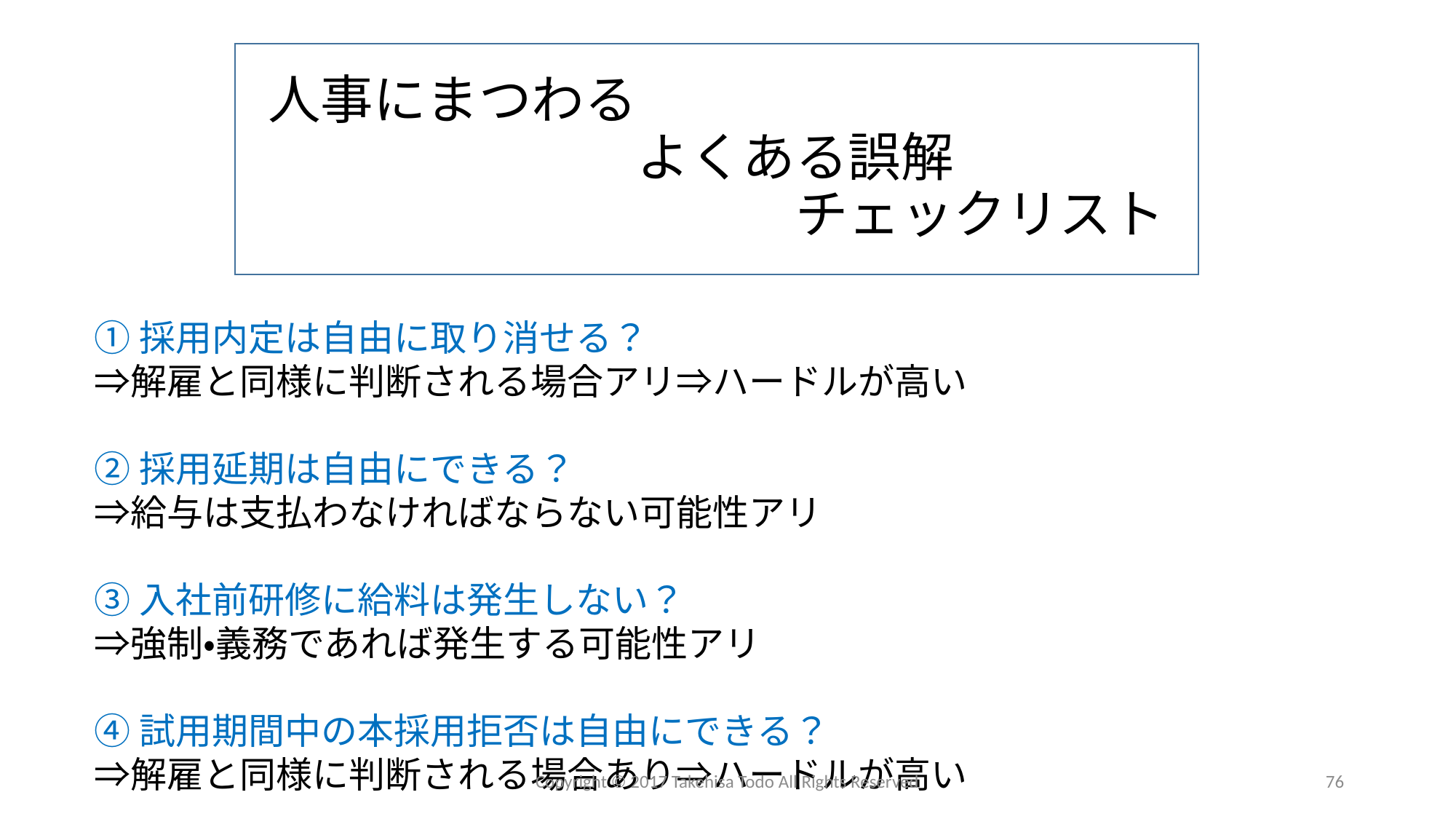

# 人事にまつわる 　　　　　　　よくある誤解 　　　　　　　　　　チェックリスト
①採用内定は自由に取り消せる？
⇒解雇と同様に判断される場合アリ⇒ハードルが高い
②採用延期は自由にできる？
⇒給与は支払わなければならない可能性アリ
③入社前研修に給料は発生しない？
⇒強制・義務であれば発生する可能性アリ

④試用期間中の本採用拒否は自由にできる？
⇒解雇と同様に判断される場合あり⇒ハードルが高い
Copyright © 2017 Takehisa Todo All Rights Reserved
76